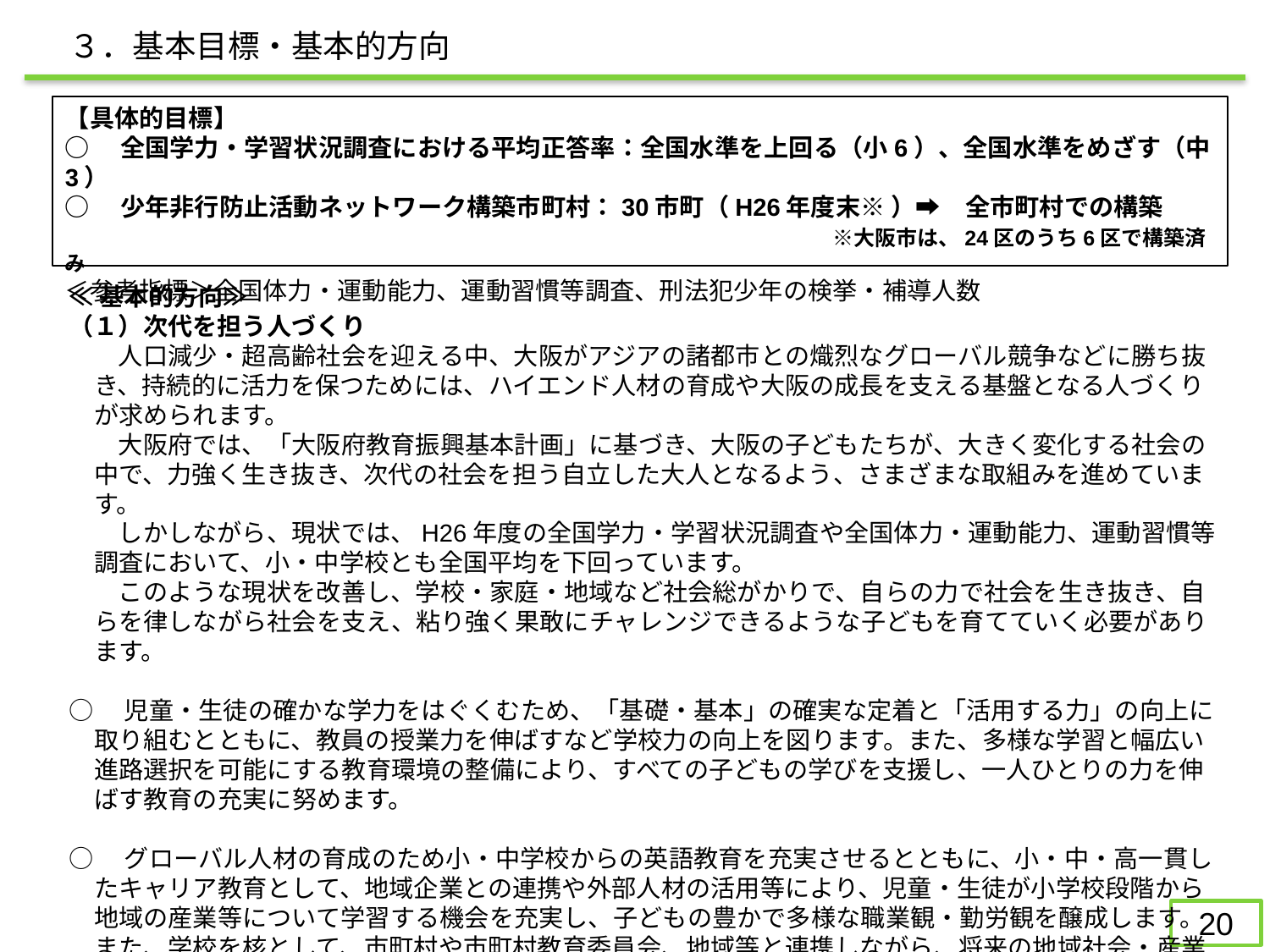

３．基本目標・基本的方向
【具体的目標】
○　全国学力・学習状況調査における平均正答率：全国水準を上回る（小6）、全国水準をめざす（中3）
○　少年非行防止活動ネットワーク構築市町村：30市町（H26年度末※ ）➡　全市町村での構築
　　　　　　　　　　　　　　　　　　　　　　　　　　　　　　　※大阪市は、24区のうち6区で構築済み
＜参考指標＞全国体力・運動能力、運動習慣等調査、刑法犯少年の検挙・補導人数
≪基本的方向≫
（１）次代を担う人づくり
　　人口減少・超高齢社会を迎える中、大阪がアジアの諸都市との熾烈なグローバル競争などに勝ち抜き、持続的に活力を保つためには、ハイエンド人材の育成や大阪の成長を支える基盤となる人づくりが求められます。
　　大阪府では、「大阪府教育振興基本計画」に基づき、大阪の子どもたちが、大きく変化する社会の中で、力強く生き抜き、次代の社会を担う自立した大人となるよう、さまざまな取組みを進めています。
　　しかしながら、現状では、H26年度の全国学力・学習状況調査や全国体力・運動能力、運動習慣等調査において、小・中学校とも全国平均を下回っています。
　　このような現状を改善し、学校・家庭・地域など社会総がかりで、自らの力で社会を生き抜き、自らを律しながら社会を支え、粘り強く果敢にチャレンジできるような子どもを育てていく必要があります。

○　児童・生徒の確かな学力をはぐくむため、「基礎・基本」の確実な定着と「活用する力」の向上に取り組むとともに、教員の授業力を伸ばすなど学校力の向上を図ります。また、多様な学習と幅広い進路選択を可能にする教育環境の整備により、すべての子どもの学びを支援し、一人ひとりの力を伸ばす教育の充実に努めます。

○　グローバル人材の育成のため小・中学校からの英語教育を充実させるとともに、小・中・高一貫したキャリア教育として、地域企業との連携や外部人材の活用等により、児童・生徒が小学校段階から地域の産業等について学習する機会を充実し、子どもの豊かで多様な職業観・勤労観を醸成します。また、学校を核として、市町村や市町村教育委員会、地域等と連携しながら、将来の地域社会・産業等を支える人材を育てます。
20